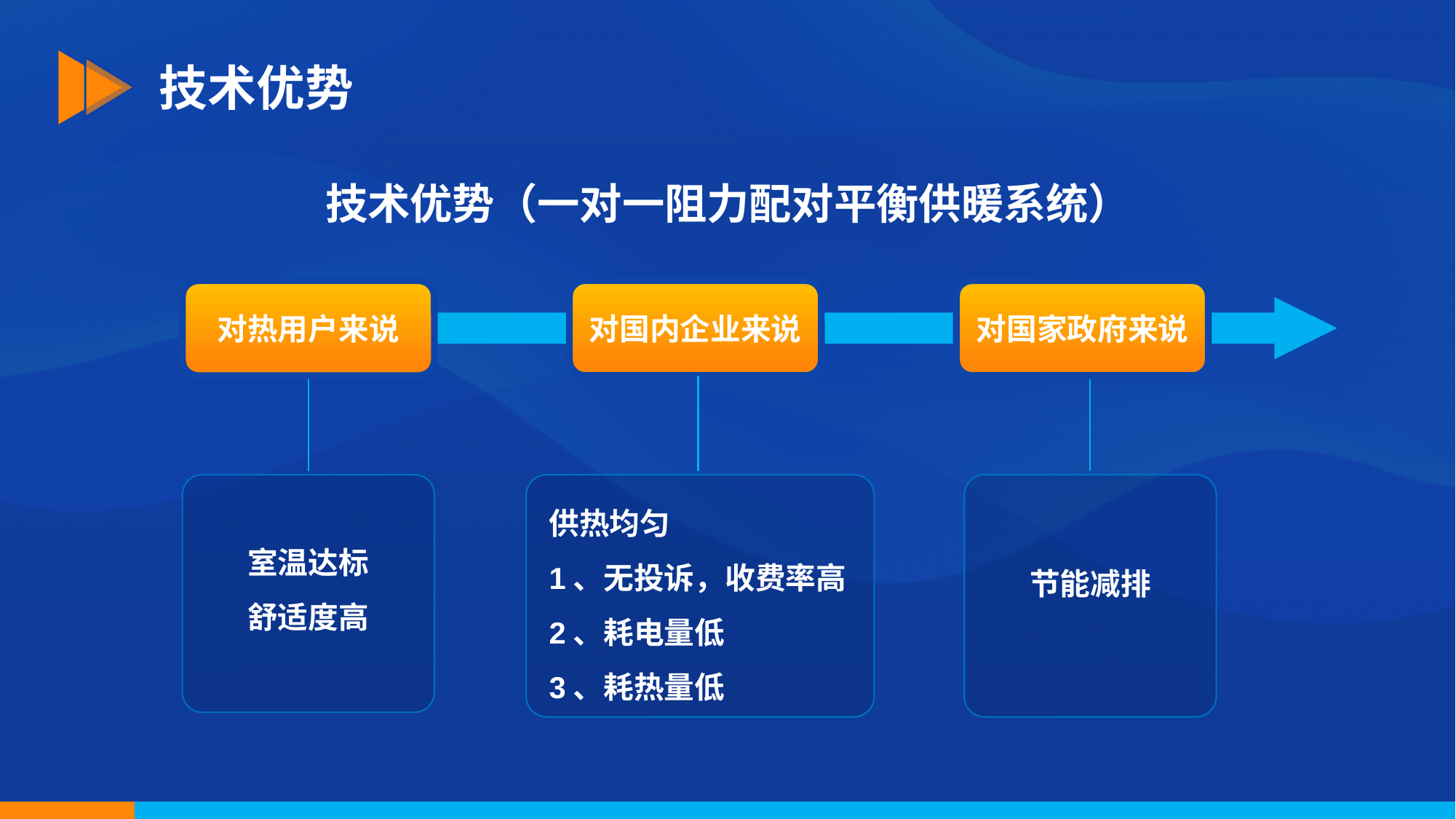

技术优势
技术优势（一对一阻力配对平衡供暖系统）
对国内企业来说
对国家政府来说
对热用户来说

供热均匀
1、无投诉，收费率高
2、耗电量低
3、耗热量低
室温达标
舒适度高
节能减排
21